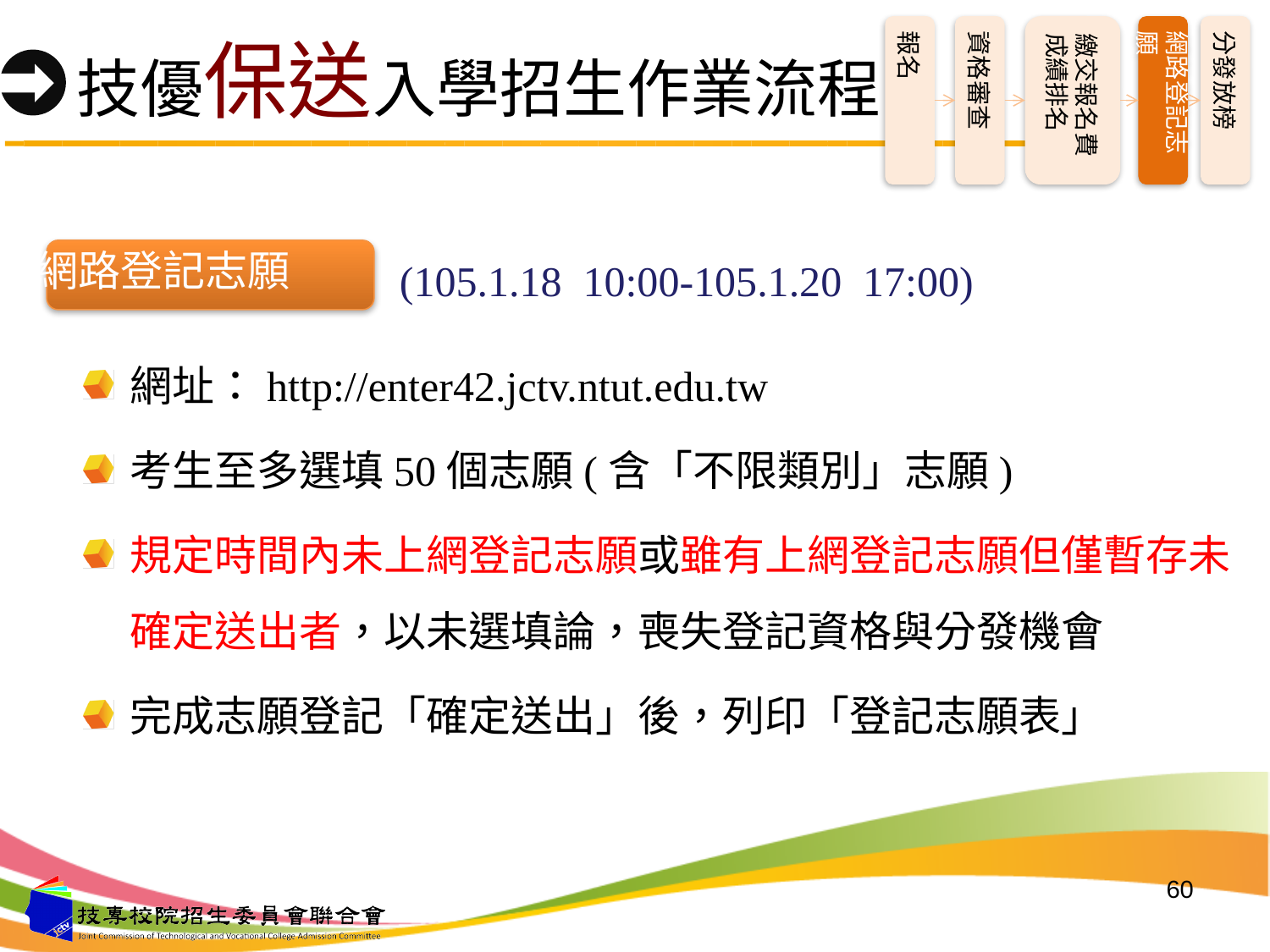

報名
資格審查
繳交報名費
成績排名
網路登記志願
分發放榜
# 技優保送入學招生作業流程

網路登記志願
(105.1.18  10:00-105.1.20  17:00)
網址：http://enter42.jctv.ntut.edu.tw
考生至多選填50個志願(含「不限類別」志願)
規定時間內未上網登記志願或雖有上網登記志願但僅暫存未確定送出者，以未選填論，喪失登記資格與分發機會
完成志願登記「確定送出」後，列印「登記志願表」
60